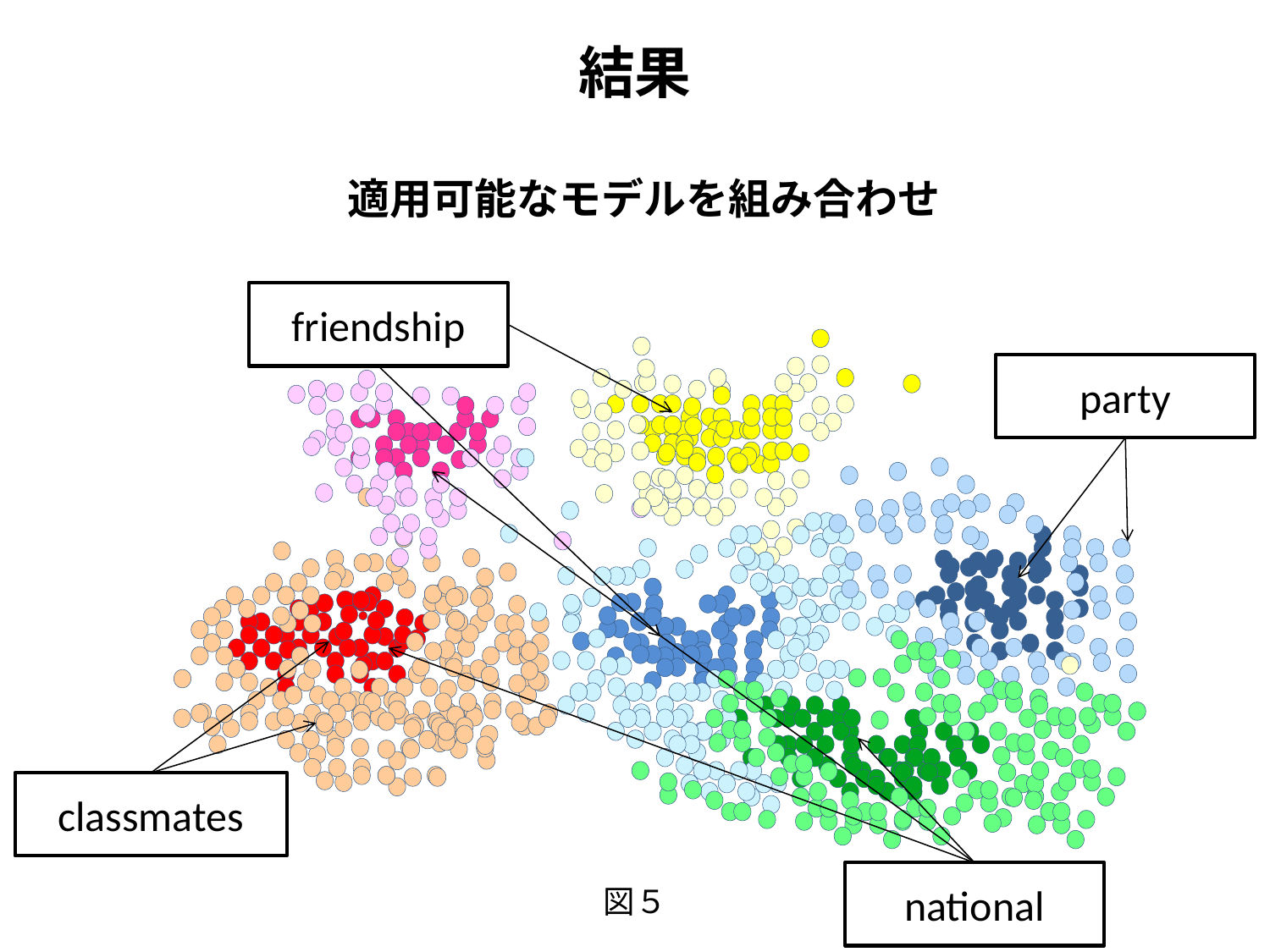

# 結果
適用可能なモデルを組み合わせ
friendship

party

classmates

national
図５